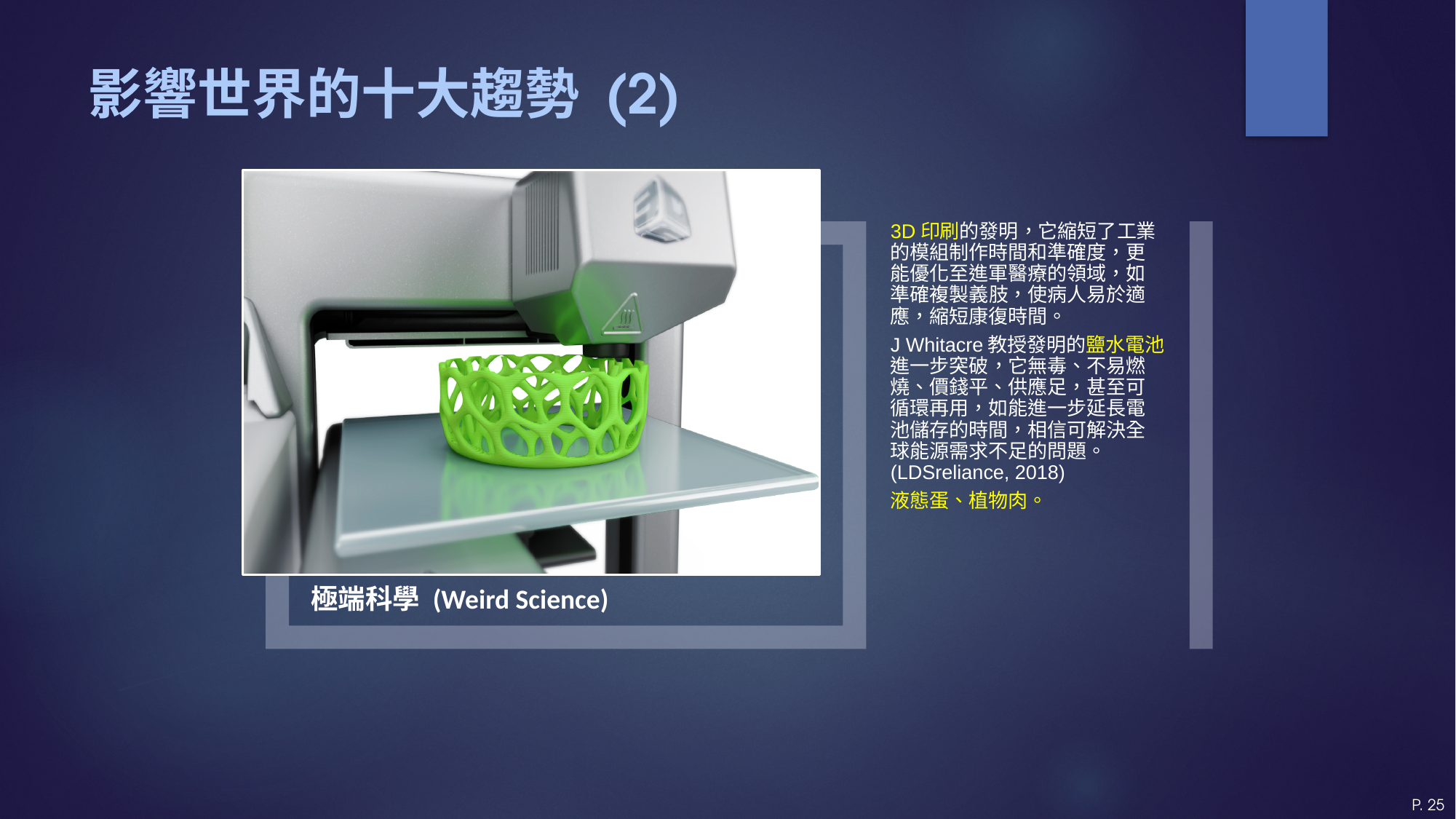

# 影響世界的十大趨勢 (2)
極端科學 (Weird Science)
3D印刷的發明，它縮短了工業的模組制作時間和準確度，更能優化至進軍醫療的領域，如準確複製義肢，使病人易於適應，縮短康復時間。
J Whitacre教授發明的鹽水電池進一步突破，它無毒、不易燃燒、價錢平、供應足，甚至可循環再用，如能進一步延長電池儲存的時間，相信可解決全球能源需求不足的問題。 (LDSreliance, 2018)
液態蛋、植物肉。
P. 25